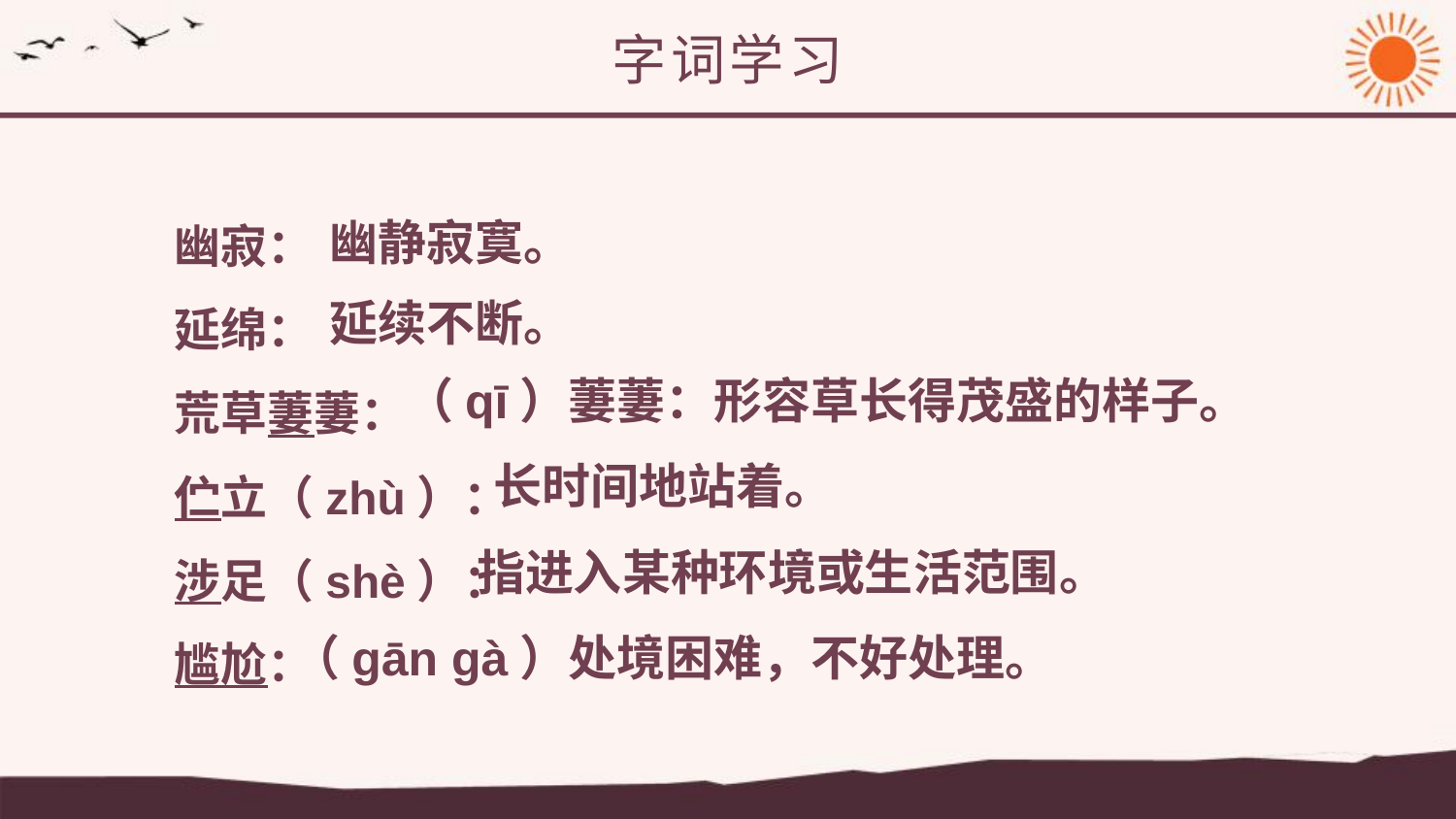

字词学习

幽寂：
延绵：
荒草萋萋：
伫立（zhù）：
涉足（shè）：
尴尬：
幽静寂寞。
延续不断。
（qī）萋萋：形容草长得茂盛的样子。
长时间地站着。
指进入某种环境或生活范围。
（gān gà）处境困难，不好处理。